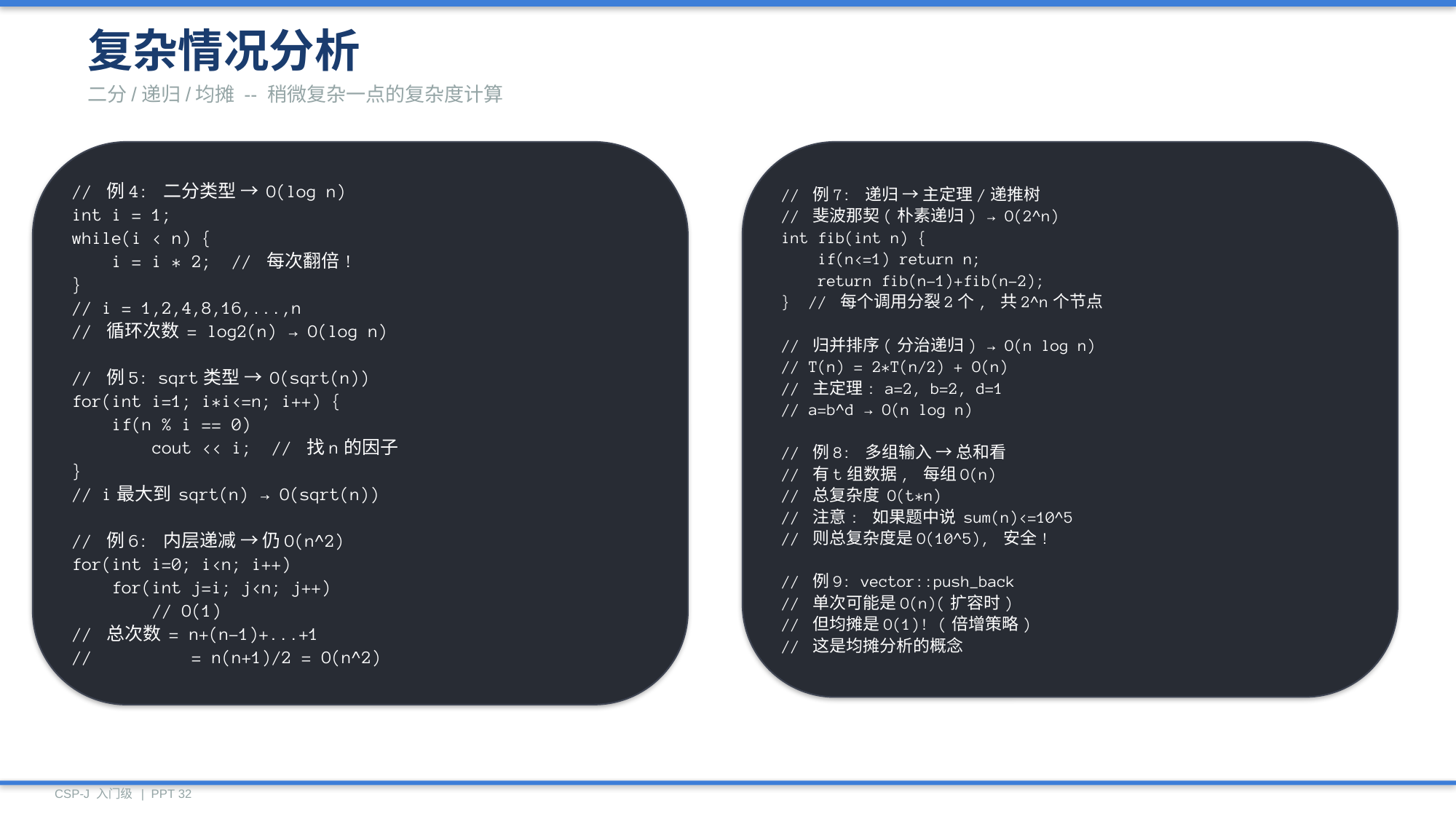

复杂情况分析
二分/递归/均摊 -- 稍微复杂一点的复杂度计算
// 例4: 二分类型 → O(log n)
int i = 1;
while(i < n) {
    i = i * 2;  // 每次翻倍!
}
// i = 1,2,4,8,16,...,n
// 循环次数 = log2(n) → O(log n)

// 例5: sqrt类型 → O(sqrt(n))
for(int i=1; i*i<=n; i++) {
    if(n % i == 0)
        cout << i;  // 找n的因子
}
// i最大到 sqrt(n) → O(sqrt(n))

// 例6: 内层递减 → 仍O(n^2)
for(int i=0; i<n; i++)
    for(int j=i; j<n; j++)
        // O(1)
// 总次数 = n+(n-1)+...+1
//          = n(n+1)/2 = O(n^2)
// 例7: 递归 → 主定理/递推树
// 斐波那契(朴素递归) → O(2^n)
int fib(int n) {
    if(n<=1) return n;
    return fib(n-1)+fib(n-2);
}  // 每个调用分裂2个, 共2^n个节点

// 归并排序(分治递归) → O(n log n)
// T(n) = 2*T(n/2) + O(n)
// 主定理: a=2, b=2, d=1
// a=b^d → O(n log n)

// 例8: 多组输入 → 总和看
// 有t组数据, 每组O(n)
// 总复杂度 O(t*n)
// 注意: 如果题中说 sum(n)<=10^5
// 则总复杂度是O(10^5), 安全!

// 例9: vector::push_back
// 单次可能是O(n)(扩容时)
// 但均摊是O(1)! (倍增策略)
// 这是均摊分析的概念

CSP-J 入门级  |  PPT 32